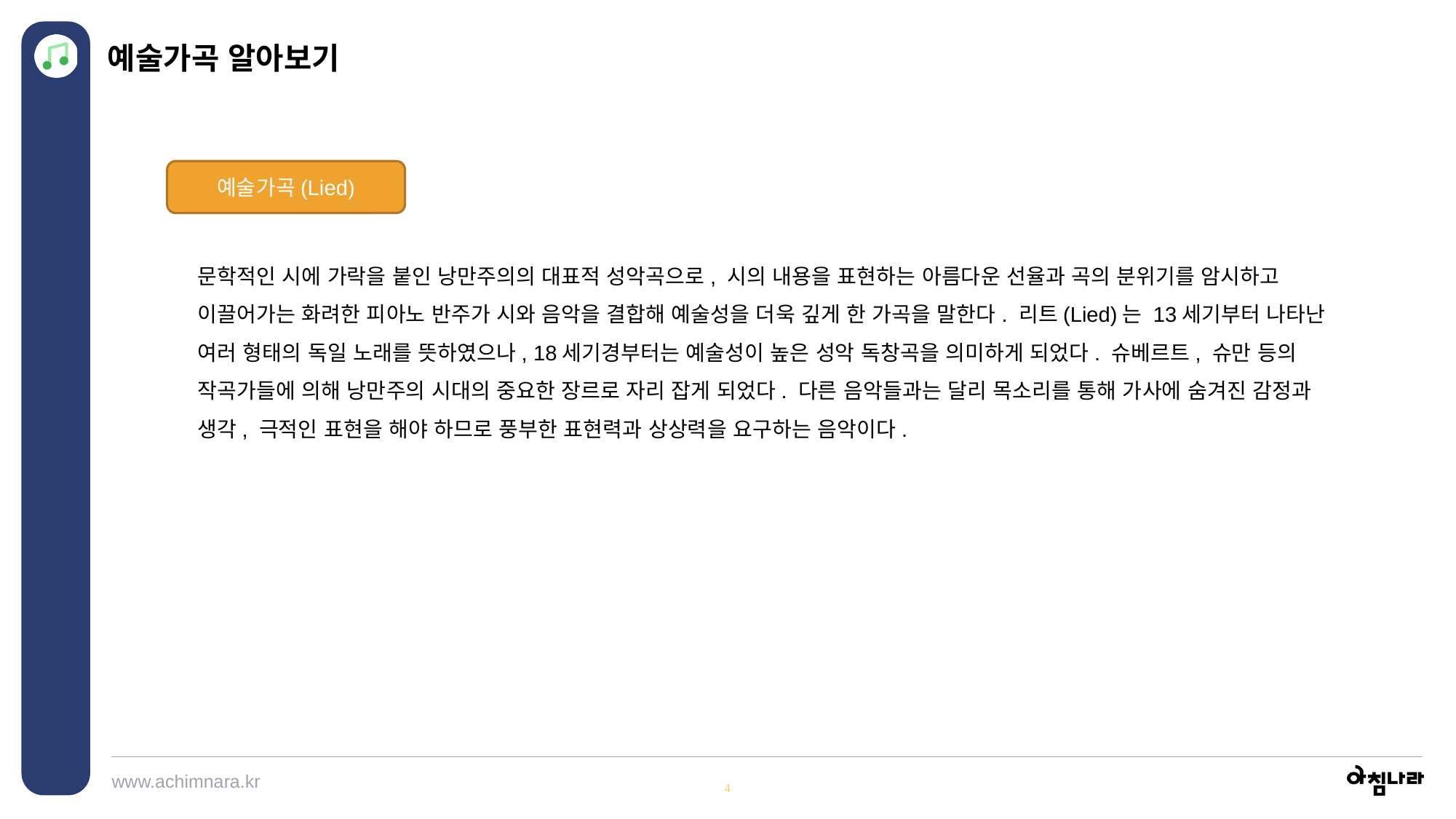

예술가곡 알아보기
예술가곡(Lied)
문학적인 시에 가락을 붙인 낭만주의의 대표적 성악곡으로, 시의 내용을 표현하는 아름다운 선율과 곡의 분위기를 암시하고 이끌어가는 화려한 피아노 반주가 시와 음악을 결합해 예술성을 더욱 깊게 한 가곡을 말한다. 리트(Lied)는 13세기부터 나타난 여러 형태의 독일 노래를 뜻하였으나, 18세기경부터는 예술성이 높은 성악 독창곡을 의미하게 되었다. 슈베르트, 슈만 등의 작곡가들에 의해 낭만주의 시대의 중요한 장르로 자리 잡게 되었다. 다른 음악들과는 달리 목소리를 통해 가사에 숨겨진 감정과 생각, 극적인 표현을 해야 하므로 풍부한 표현력과 상상력을 요구하는 음악이다.
4